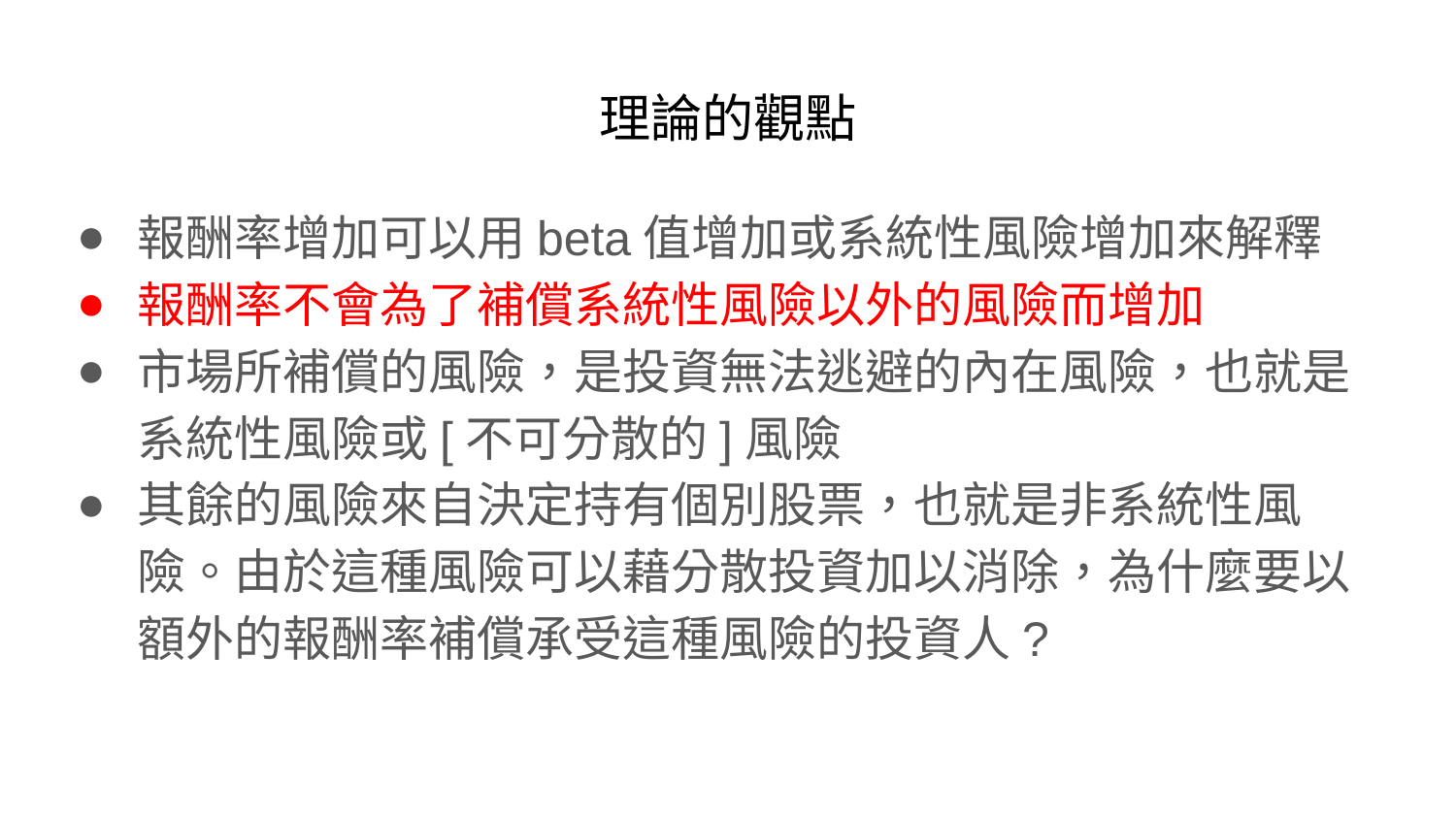

# 理論的觀點
報酬率增加可以用beta值增加或系統性風險增加來解釋
報酬率不會為了補償系統性風險以外的風險而增加
市場所補償的風險，是投資無法逃避的內在風險，也就是系統性風險或[不可分散的]風險
其餘的風險來自決定持有個別股票，也就是非系統性風險。由於這種風險可以藉分散投資加以消除，為什麼要以額外的報酬率補償承受這種風險的投資人?